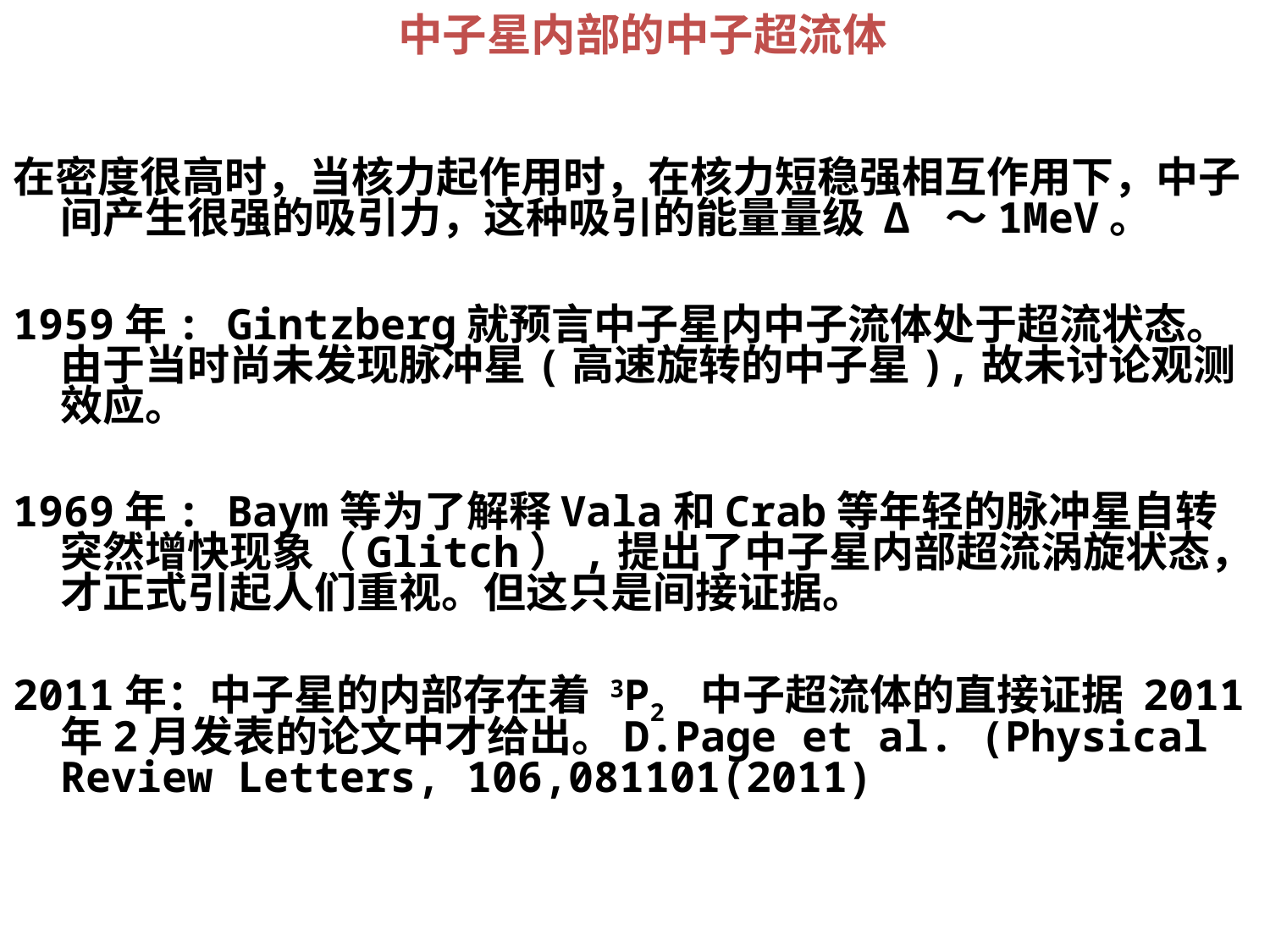

# 中子星内部的中子超流体

在密度很高时，当核力起作用时，在核力短稳强相互作用下，中子间产生很强的吸引力，这种吸引的能量量级 Δ ～1MeV。

1959年: Gintzberg就预言中子星内中子流体处于超流状态。由于当时尚未发现脉冲星(高速旋转的中子星),故未讨论观测效应。

1969年: Baym等为了解释Vala和Crab等年轻的脉冲星自转突然增快现象（Glitch）,提出了中子星内部超流涡旋状态，才正式引起人们重视。但这只是间接证据。

2011年：中子星的内部存在着 3P2 中子超流体的直接证据 2011年2月发表的论文中才给出。D.Page et al. (Physical Review Letters, 106,081101(2011)